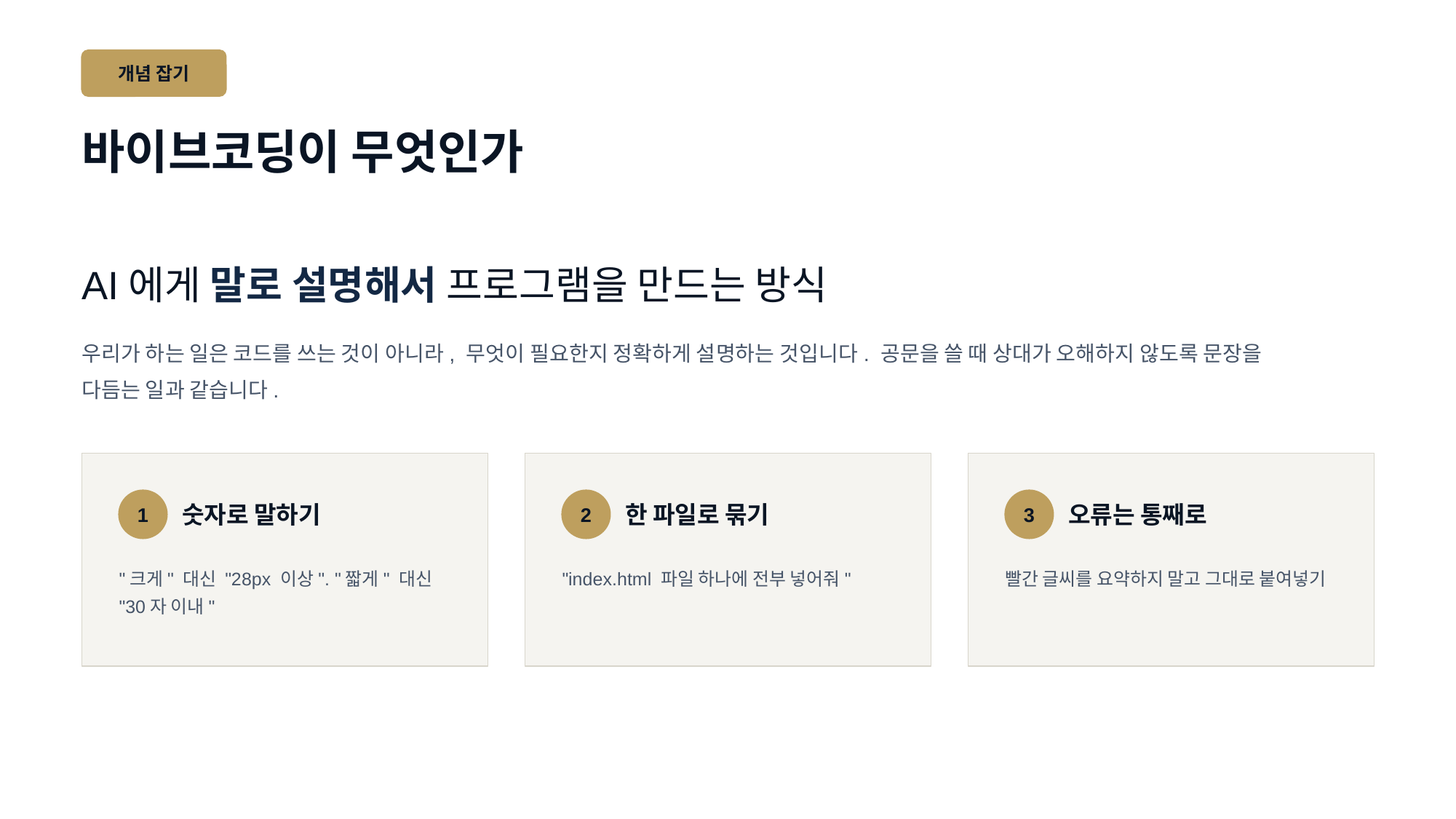

개념 잡기
바이브코딩이 무엇인가
AI에게 말로 설명해서 프로그램을 만드는 방식
우리가 하는 일은 코드를 쓰는 것이 아니라, 무엇이 필요한지 정확하게 설명하는 것입니다. 공문을 쓸 때 상대가 오해하지 않도록 문장을 다듬는 일과 같습니다.

1

2

3
숫자로 말하기
한 파일로 묶기
오류는 통째로
"크게" 대신 "28px 이상". "짧게" 대신 "30자 이내"
"index.html 파일 하나에 전부 넣어줘"
빨간 글씨를 요약하지 말고 그대로 붙여넣기